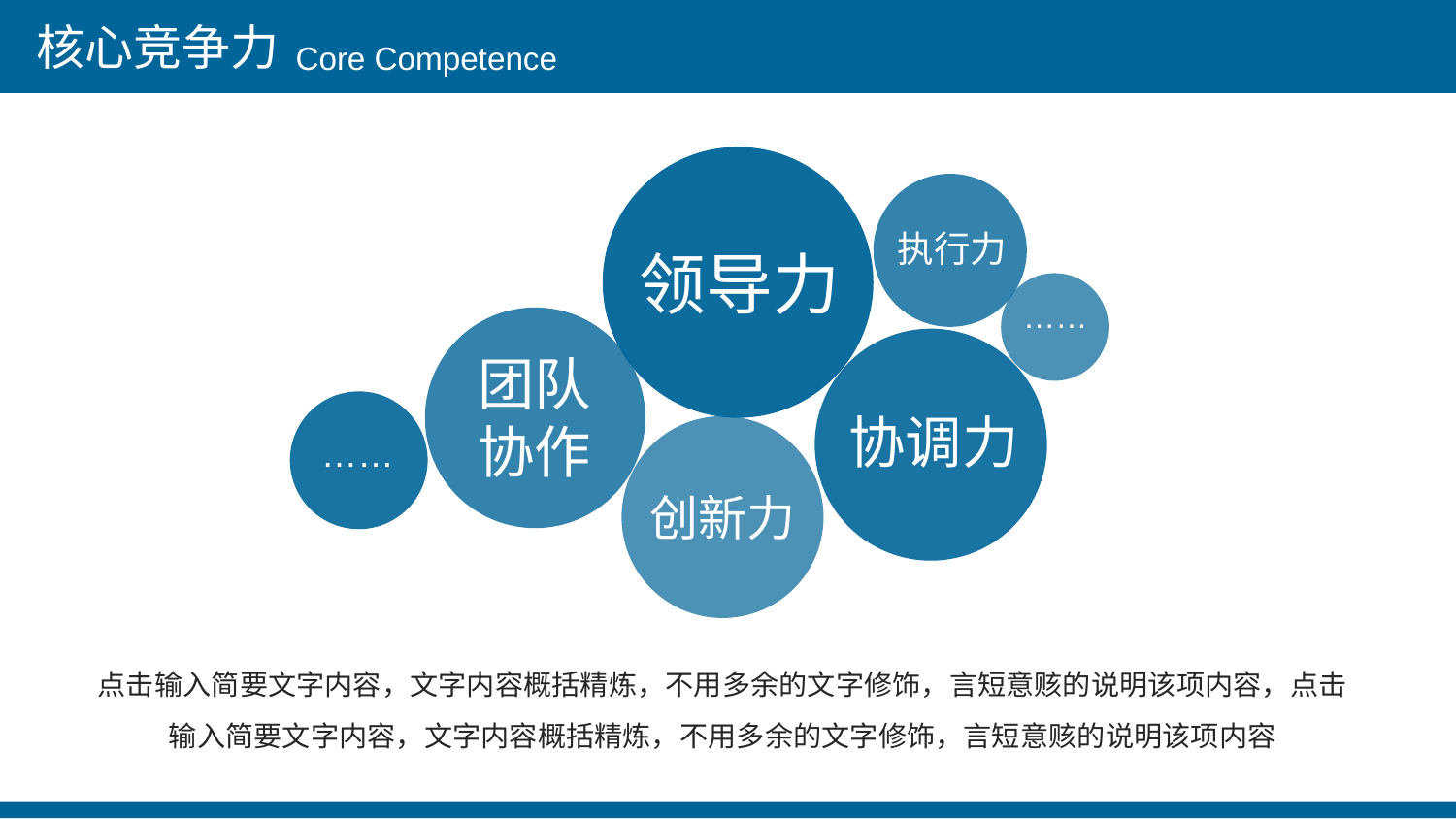

核心竞争力
Core Competence

领导力

执行力

……

团队
协作

协调力

……

创新力
点击输入简要文字内容，文字内容概括精炼，不用多余的文字修饰，言短意赅的说明该项内容，点击输入简要文字内容，文字内容概括精炼，不用多余的文字修饰，言短意赅的说明该项内容